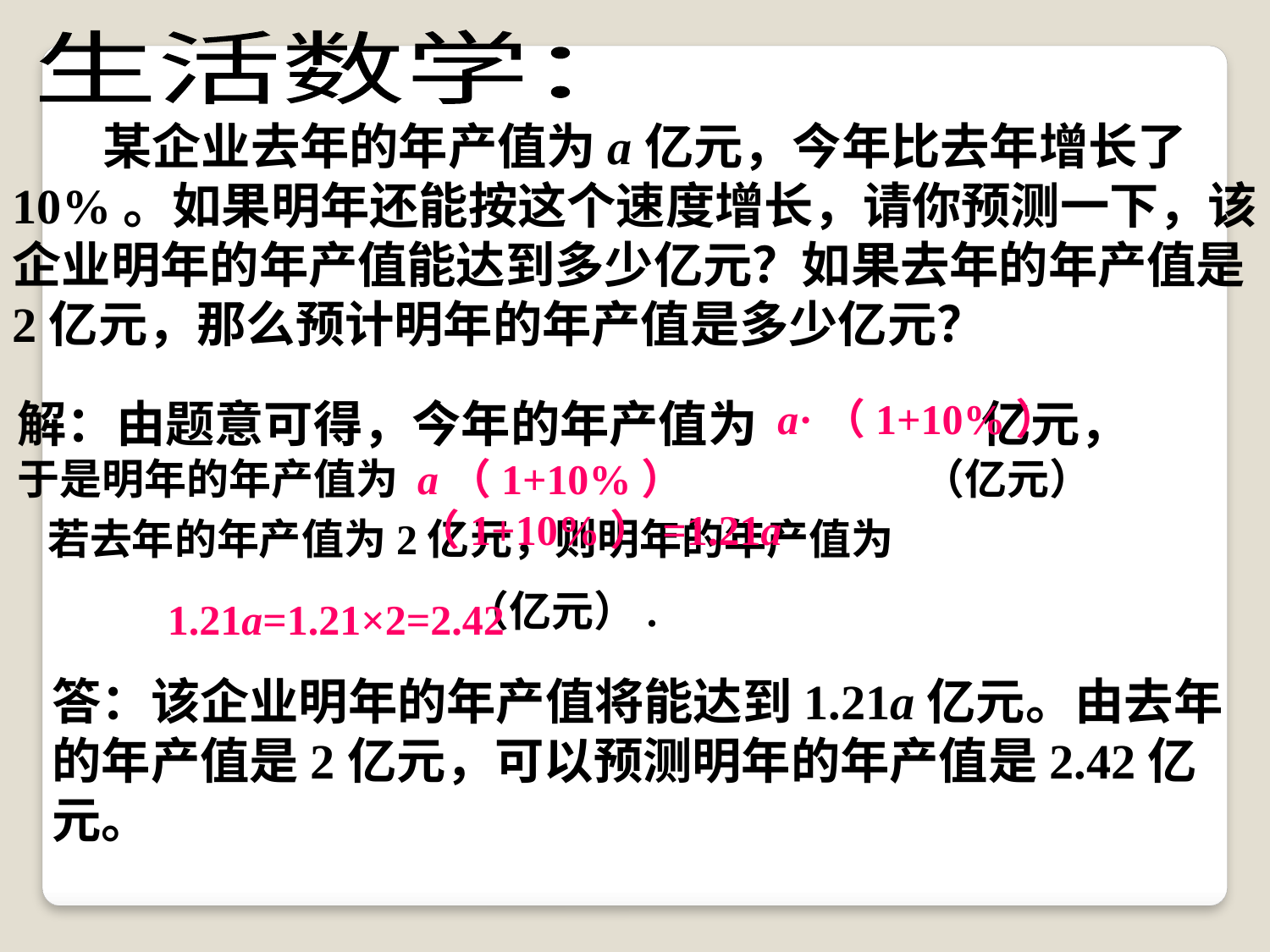

生活数学：
       某企业去年的年产值为a亿元，今年比去年增长了10%。如果明年还能按这个速度增长，请你预测一下，该企业明年的年产值能达到多少亿元？如果去年的年产值是2亿元，那么预计明年的年产值是多少亿元？
解：由题意可得，今年的年产值为                    亿元，
a·（1+10%）
于是明年的年产值为                                                       （亿元）

a（1+10%）（1+10%）=1.21a
若去年的年产值为2亿元，则明年的年产值为
                                           （亿元）.

1.21a=1.21×2=2.42
答：该企业明年的年产值将能达到1.21a亿元。由去年的年产值是2亿元，可以预测明年的年产值是2.42亿元。